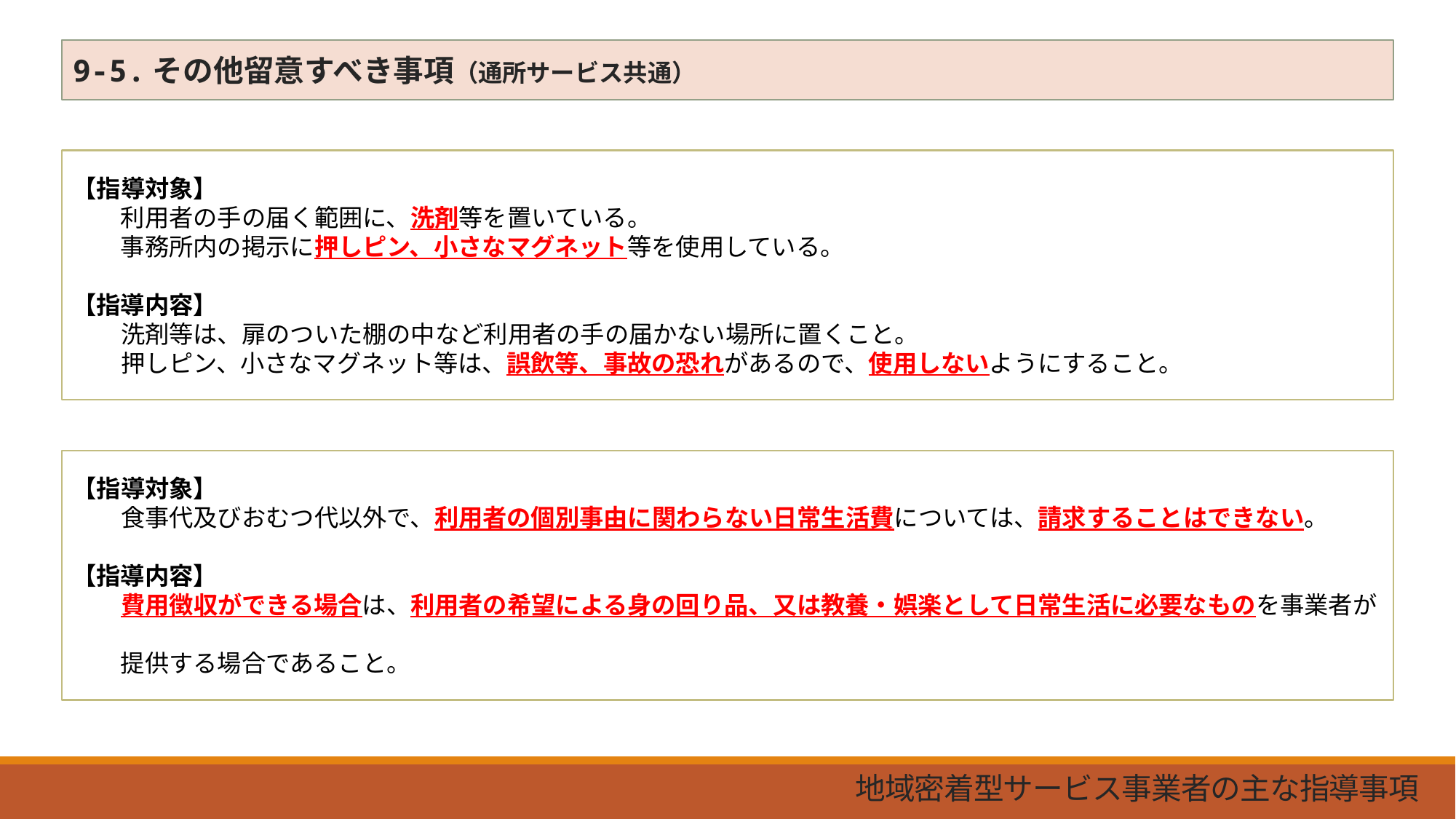

9-5.その他留意すべき事項（通所サービス共通）
【指導対象】
　　利用者の手の届く範囲に、洗剤等を置いている。
　　事務所内の掲示に押しピン、小さなマグネット等を使用している。

【指導内容】
　　洗剤等は、扉のついた棚の中など利用者の手の届かない場所に置くこと。
　　押しピン、小さなマグネット等は、誤飲等、事故の恐れがあるので、使用しないようにすること。
【指導対象】
　　食事代及びおむつ代以外で、利用者の個別事由に関わらない日常生活費については、請求することはできない。

【指導内容】
　　費用徴収ができる場合は、利用者の希望による身の回り品、又は教養・娯楽として日常生活に必要なものを事業者が
　　提供する場合であること。
地域密着型サービス事業者の主な指導事項